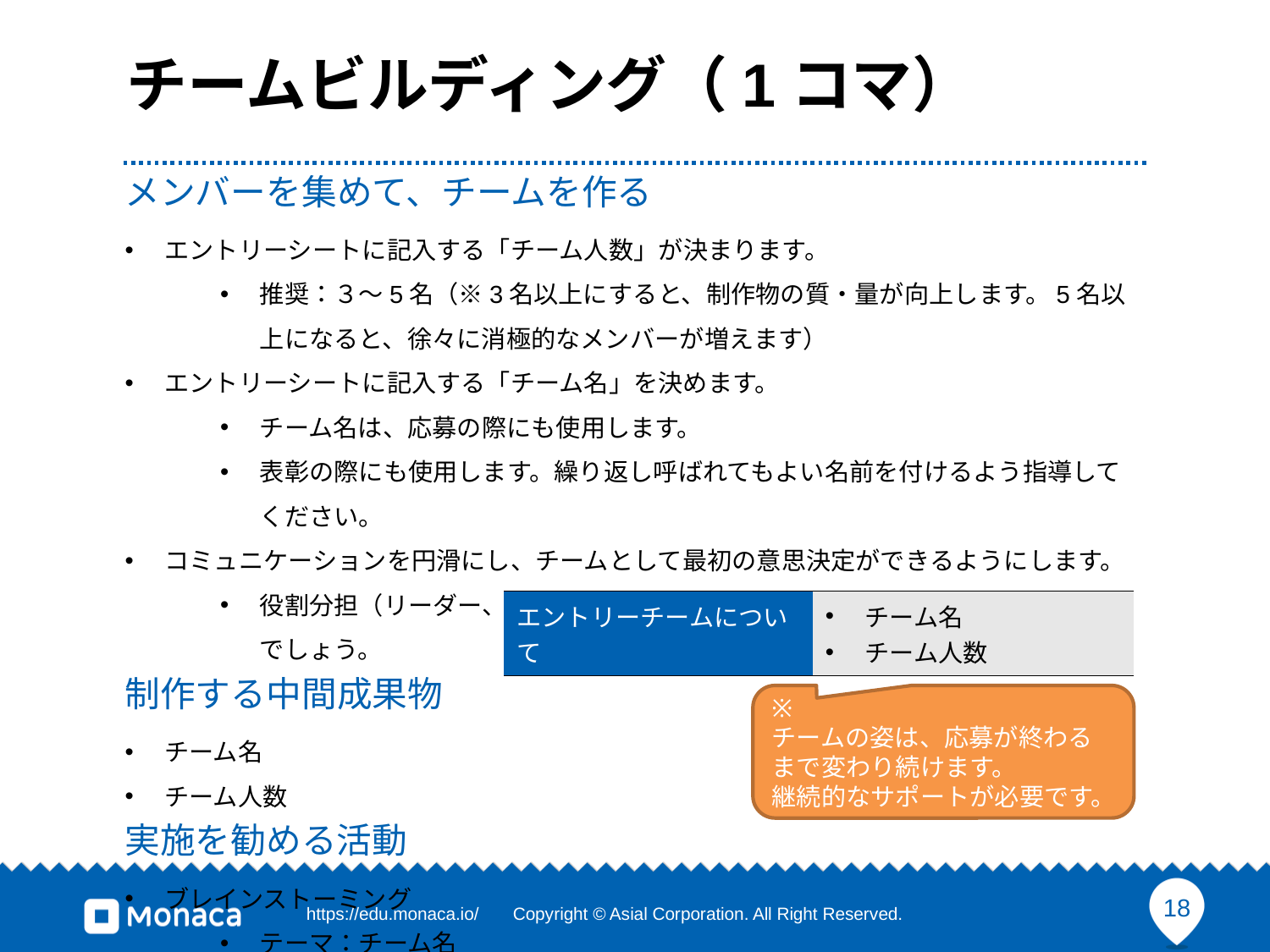

# チームビルディング（1コマ）
メンバーを集めて、チームを作る
エントリーシートに記入する「チーム人数」が決まります。
推奨：３〜5名（※3名以上にすると、制作物の質・量が向上します。5名以上になると、徐々に消極的なメンバーが増えます）
エントリーシートに記入する「チーム名」を決めます。
チーム名は、応募の際にも使用します。
表彰の際にも使用します。繰り返し呼ばれてもよい名前を付けるよう指導してください。
コミュニケーションを円滑にし、チームとして最初の意思決定ができるようにします。
役割分担（リーダー、制作リーダー、プレゼンリーダーなど）を決めるとよいでしょう。
制作する中間成果物
チーム名
チーム人数
実施を勧める活動
ブレインストーミング
テーマ：チーム名
| エントリーチームについて | チーム名 チーム人数 |
| --- | --- |
※
チームの姿は、応募が終わるまで変わり続けます。
継続的なサポートが必要です。